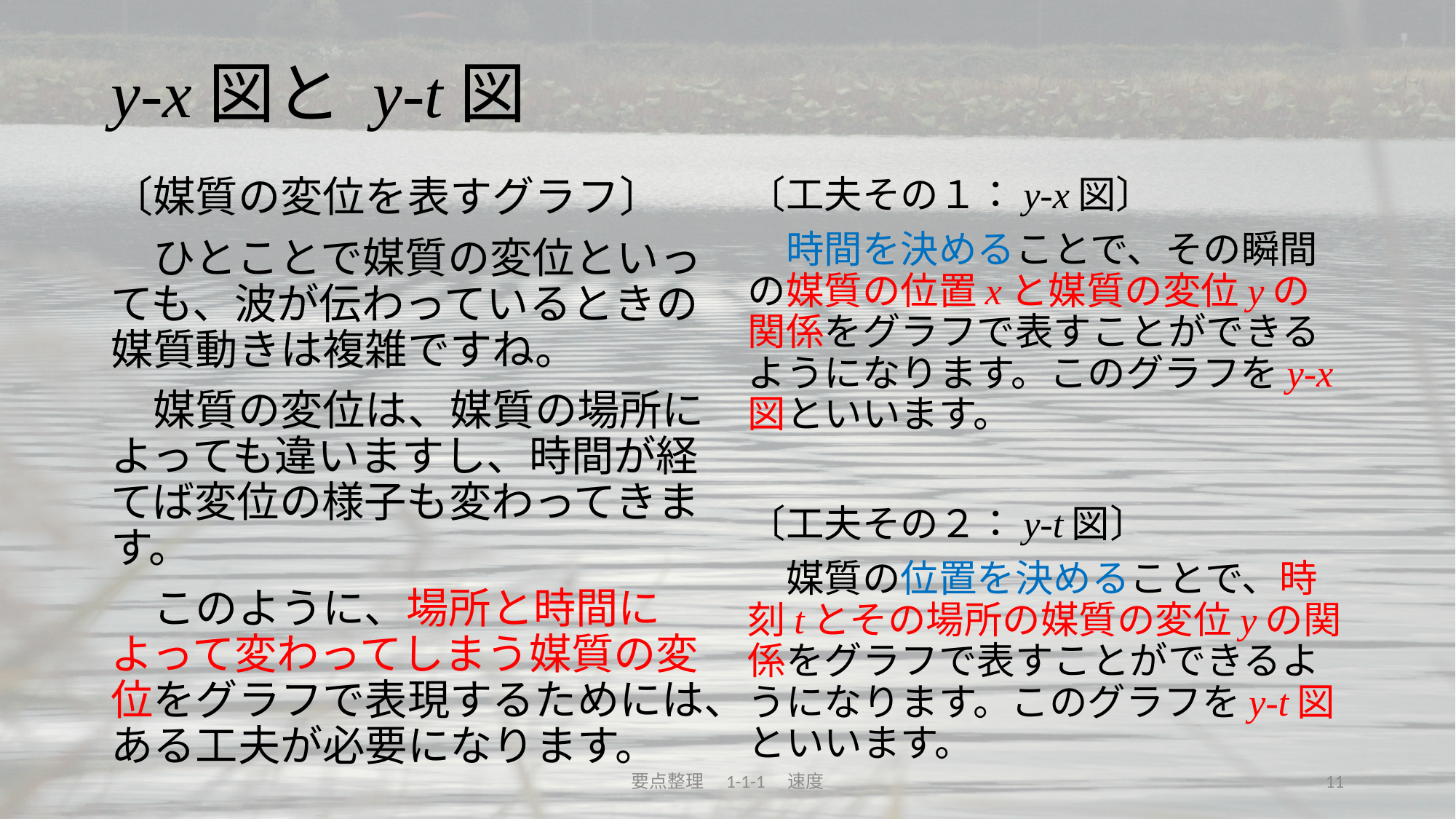

# y-x図と y-t図
〔媒質の変位を表すグラフ〕
　ひとことで媒質の変位といっても、波が伝わっているときの媒質動きは複雑ですね。
　媒質の変位は、媒質の場所によっても違いますし、時間が経てば変位の様子も変わってきます。
　このように、場所と時間によって変わってしまう媒質の変位をグラフで表現するためには、ある工夫が必要になります。
〔工夫その１：y-x図〕
　時間を決めることで、その瞬間の媒質の位置xと媒質の変位yの関係をグラフで表すことができるようになります。このグラフをy-x図といいます。

〔工夫その２：y-t図〕
　媒質の位置を決めることで、時刻tとその場所の媒質の変位yの関係をグラフで表すことができるようになります。このグラフをy-t図といいます。
要点整理　1-1-1　速度
11